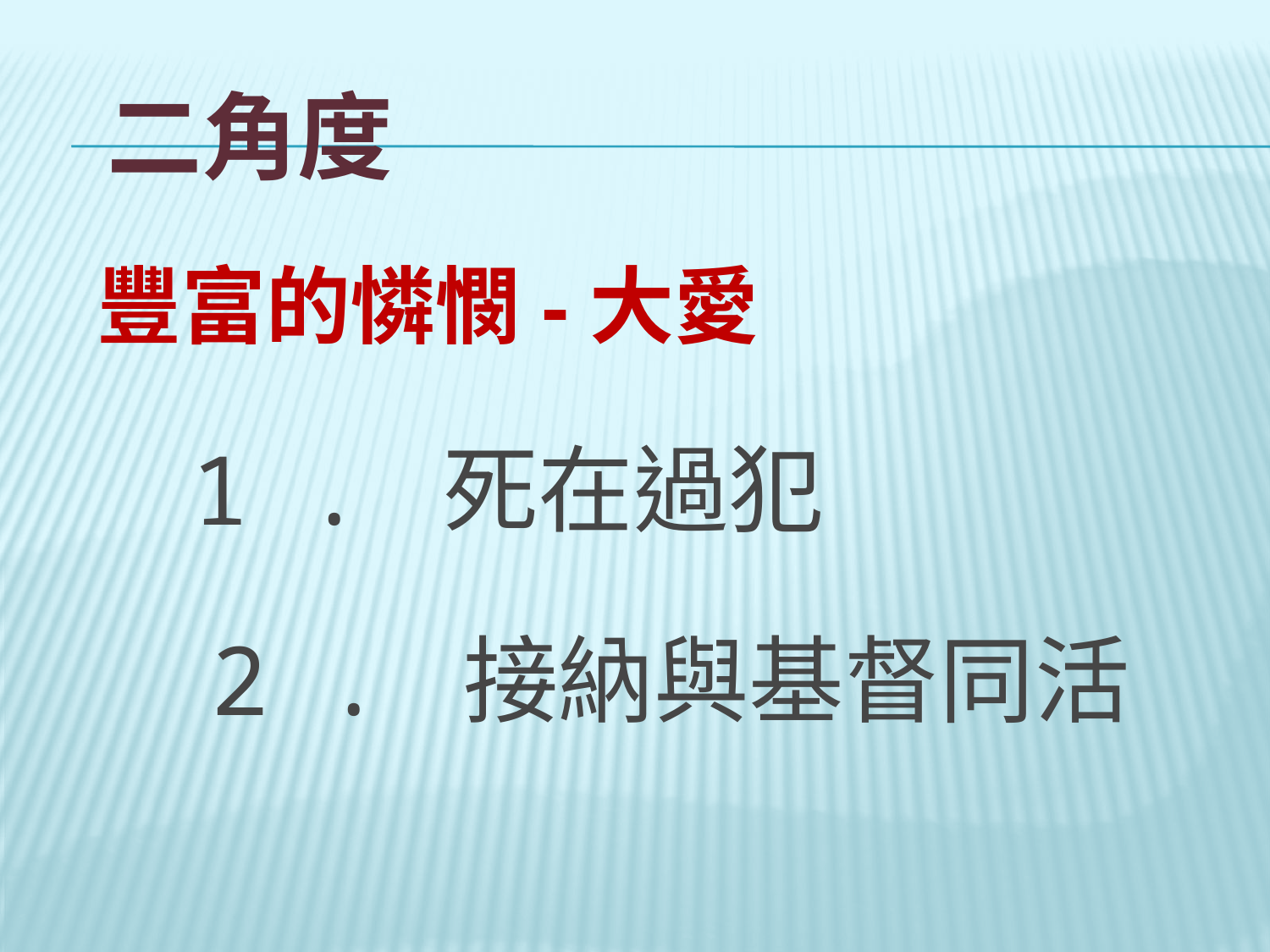

# 二角度
豐富的憐憫-大愛
      1 . 死在過犯
  2 . 接納與基督同活